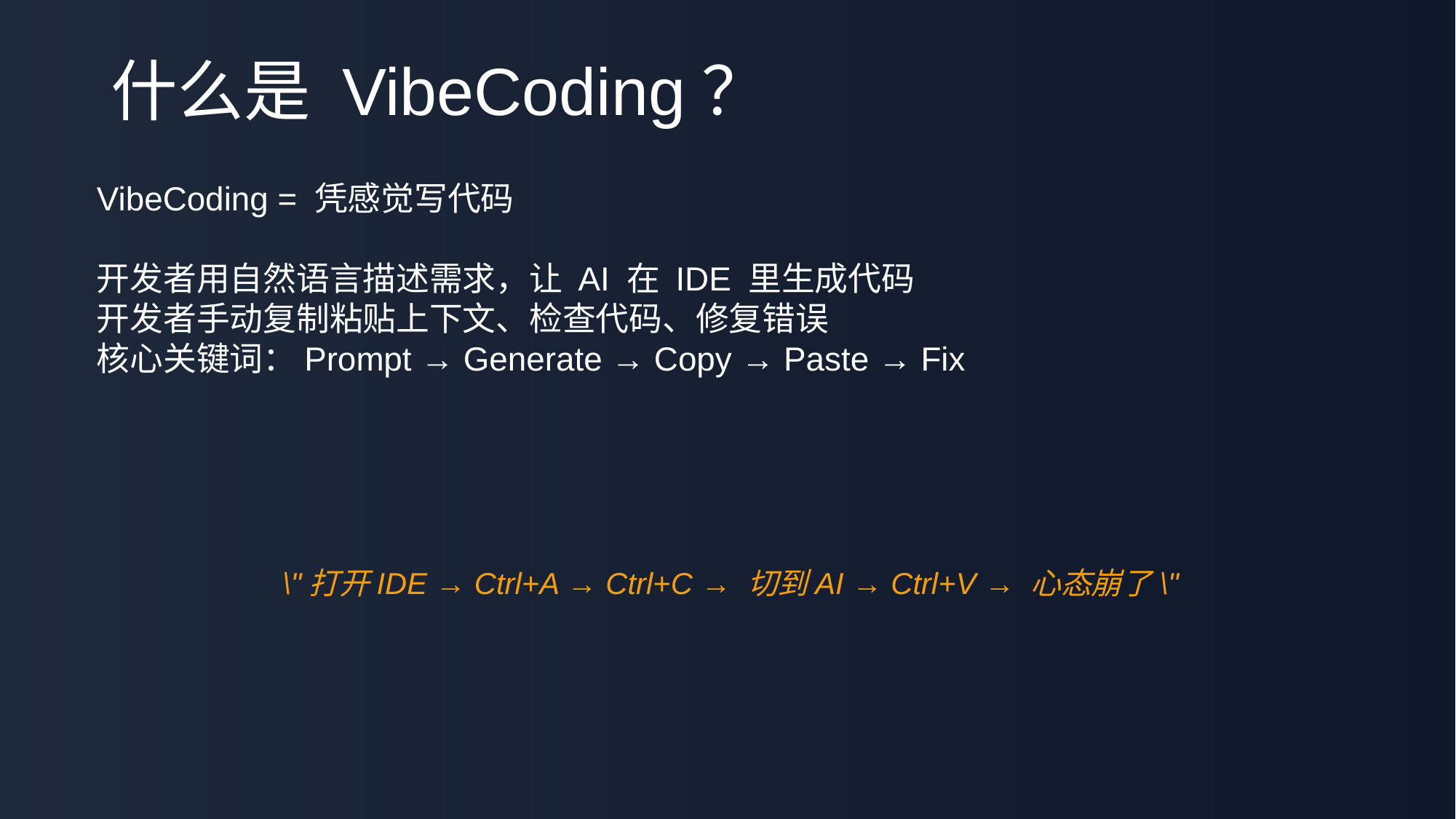

# 什么是 VibeCoding？
VibeCoding = 凭感觉写代码

开发者用自然语言描述需求，让 AI 在 IDE 里生成代码
开发者手动复制粘贴上下文、检查代码、修复错误
核心关键词：Prompt → Generate → Copy → Paste → Fix
\"打开IDE → Ctrl+A → Ctrl+C → 切到AI → Ctrl+V → 心态崩了\"